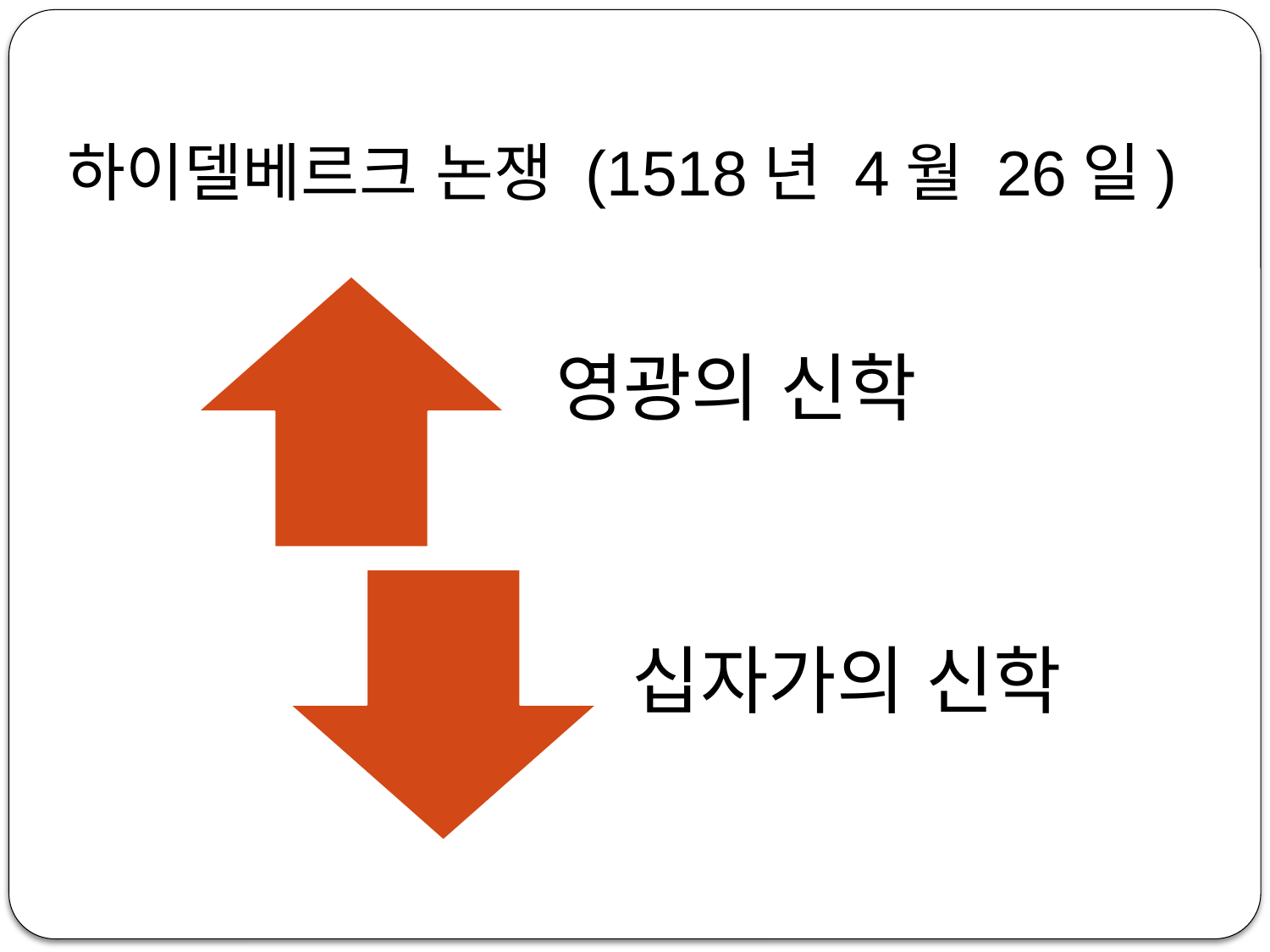

하이델베르크 논쟁 (1518년 4월 26일)
영광의 신학
십자가의 신학